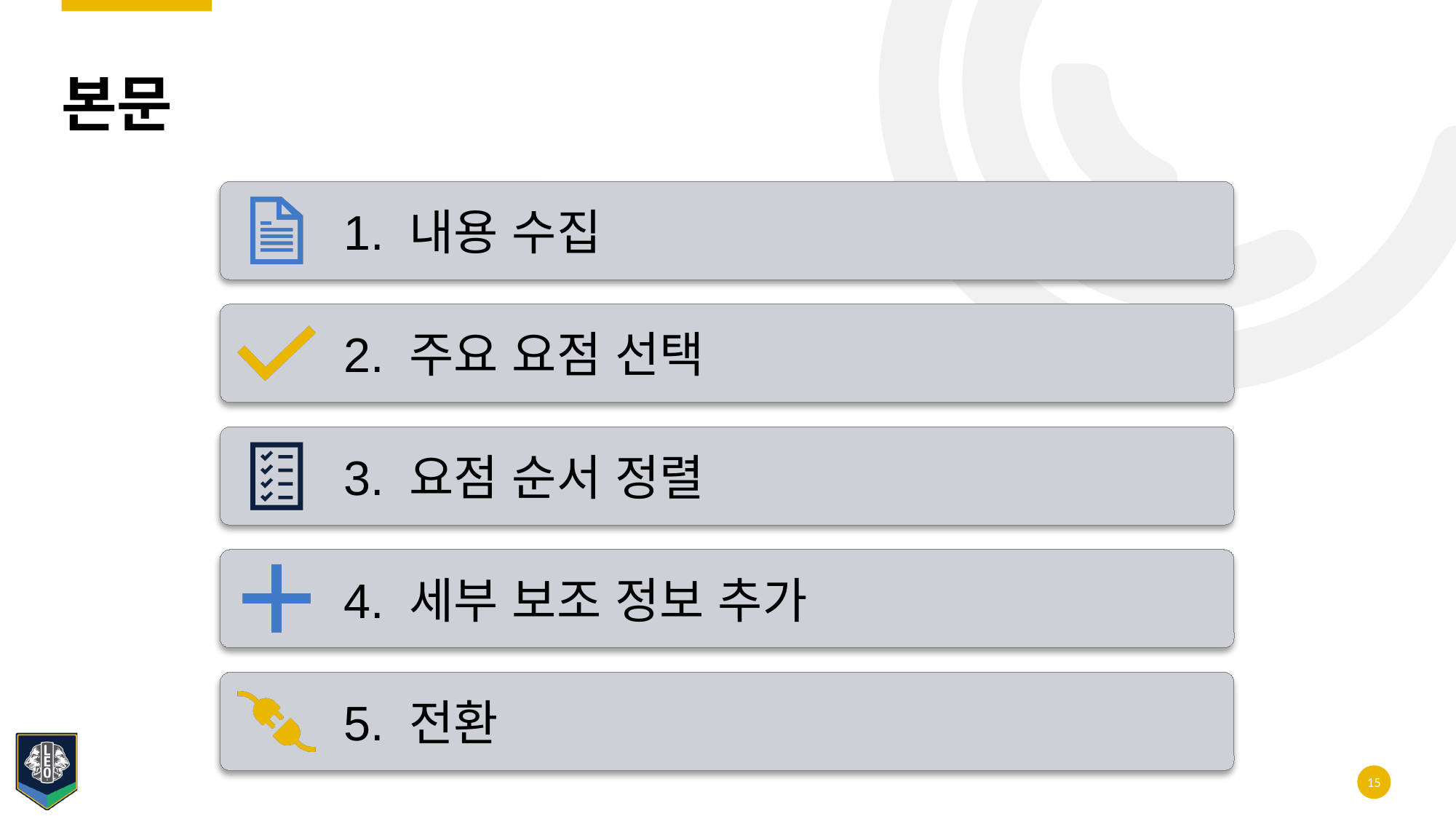

# 본문
1. 내용 수집
2. 주요 요점 선택
3. 요점 순서 정렬
4. 세부 보조 정보 추가
5. 전환
15